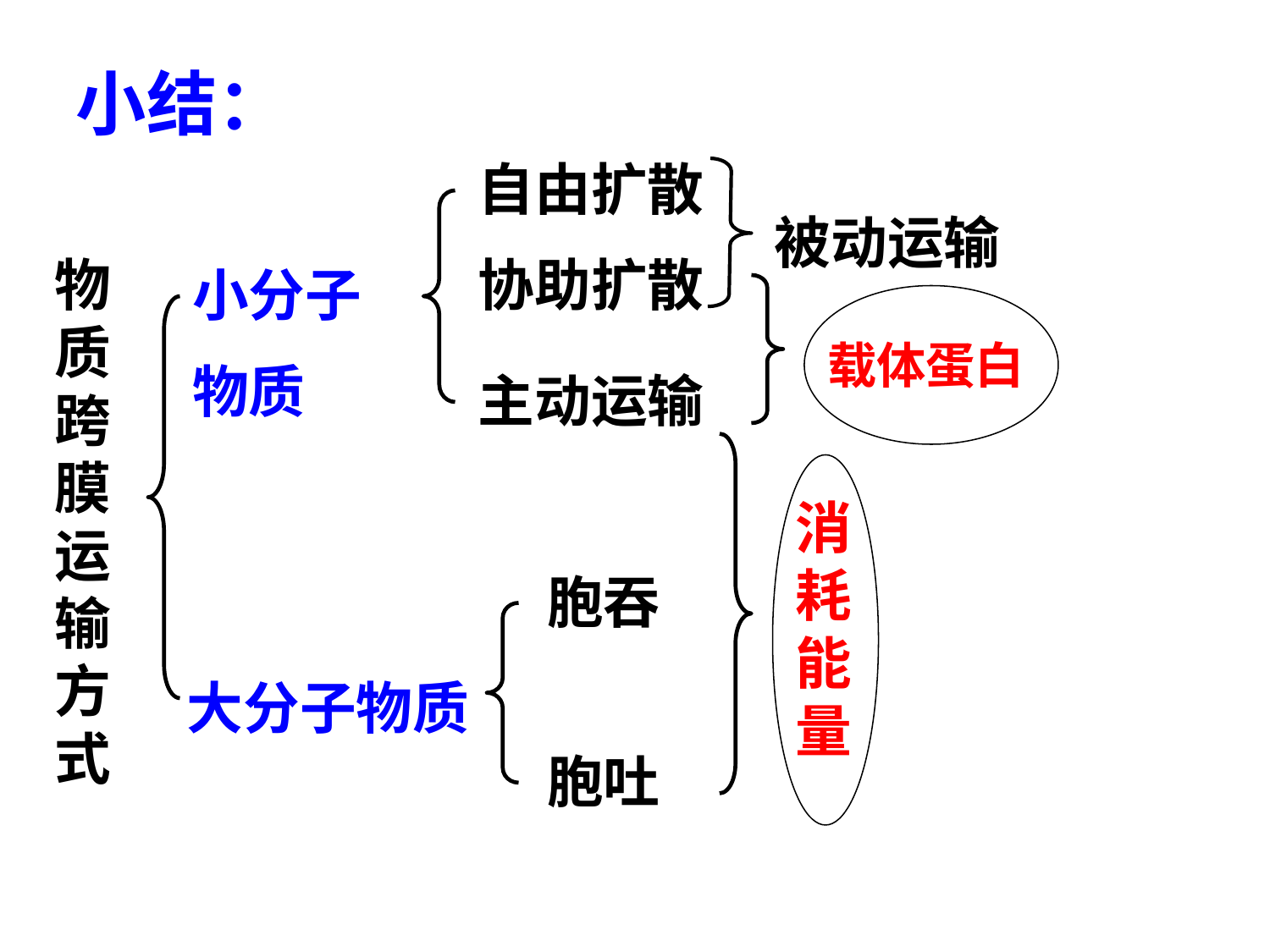

小结：
自由扩散

被动运输
物质跨膜运输方式
协助扩散
小分子
物质

载体蛋白

主动运输

消耗能量
 胞吞

 大分子物质
 胞吐